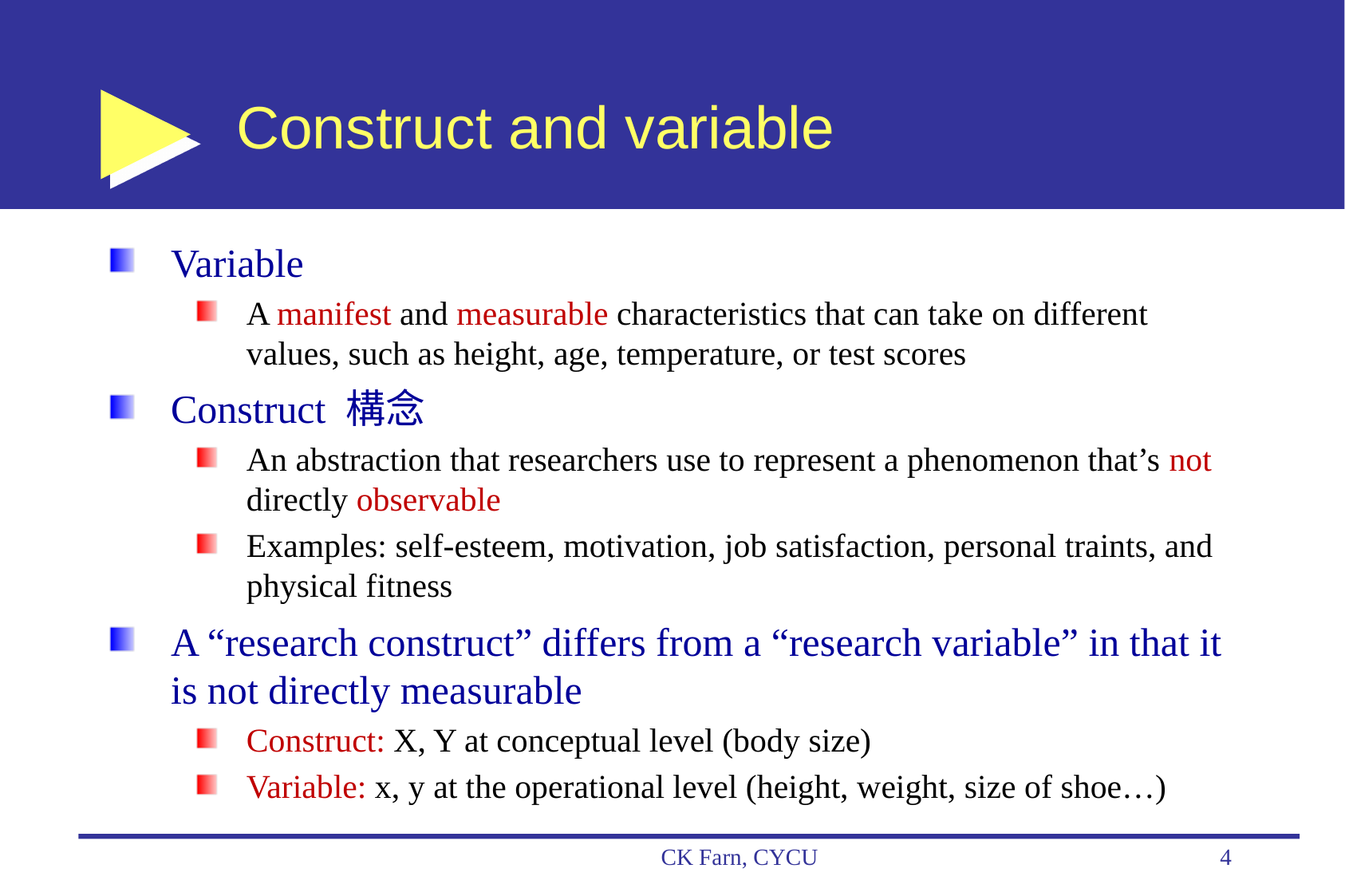

# Construct and variable
Variable
A manifest and measurable characteristics that can take on different values, such as height, age, temperature, or test scores
Construct 構念
An abstraction that researchers use to represent a phenomenon that’s not directly observable
Examples: self-esteem, motivation, job satisfaction, personal traints, and physical fitness
A “research construct” differs from a “research variable” in that it is not directly measurable
Construct: X, Y at conceptual level (body size)
Variable: x, y at the operational level (height, weight, size of shoe…)

CK Farn, CYCU
4